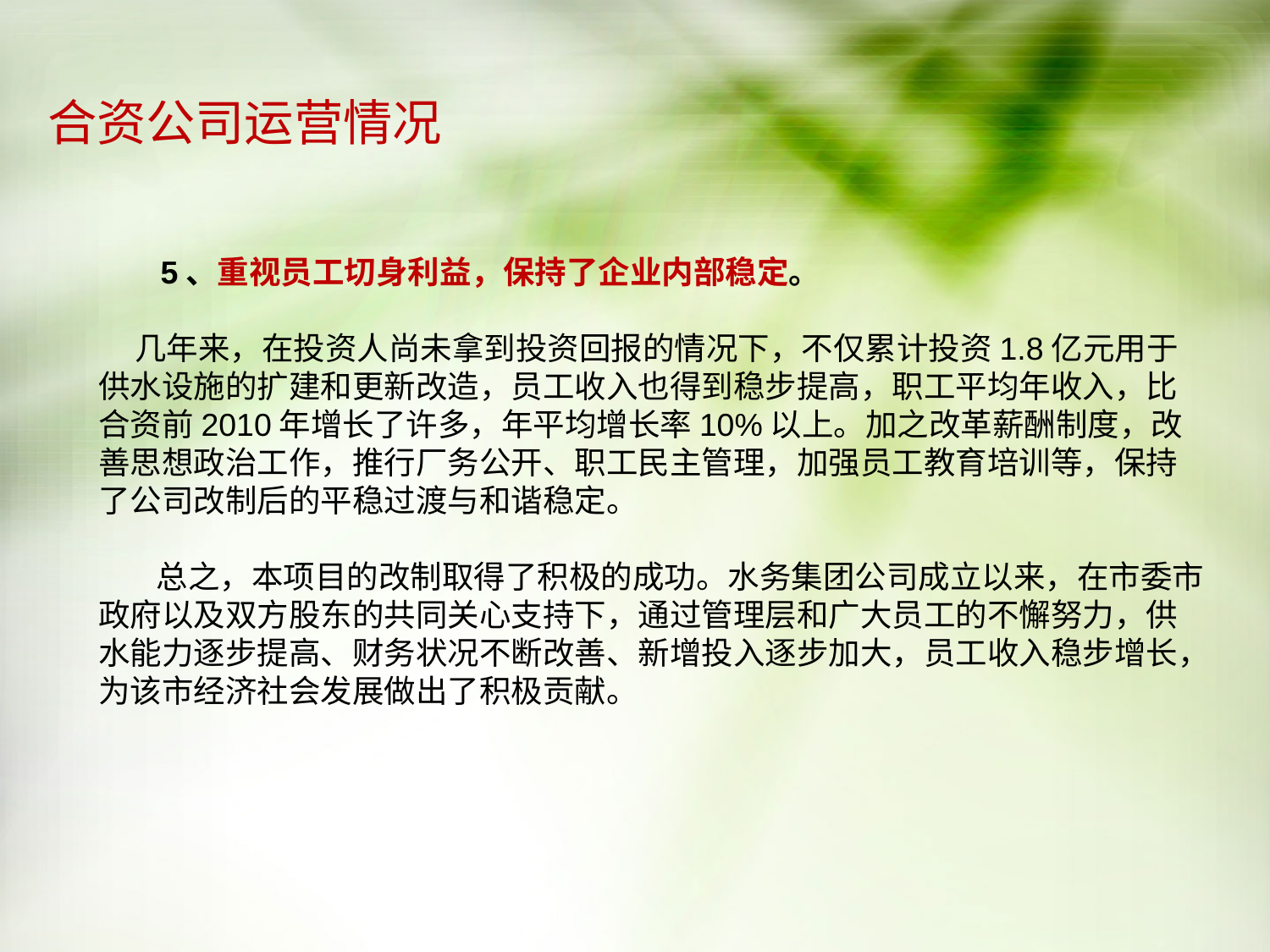

合资公司运营情况

       5、重视员工切身利益，保持了企业内部稳定。

    几年来，在投资人尚未拿到投资回报的情况下，不仅累计投资1.8亿元用于供水设施的扩建和更新改造，员工收入也得到稳步提高，职工平均年收入，比合资前2010年增长了许多，年平均增长率10%以上。加之改革薪酬制度，改善思想政治工作，推行厂务公开、职工民主管理，加强员工教育培训等，保持了公司改制后的平稳过渡与和谐稳定。

       总之，本项目的改制取得了积极的成功。水务集团公司成立以来，在市委市政府以及双方股东的共同关心支持下，通过管理层和广大员工的不懈努力，供水能力逐步提高、财务状况不断改善、新增投入逐步加大，员工收入稳步增长，为该市经济社会发展做出了积极贡献。